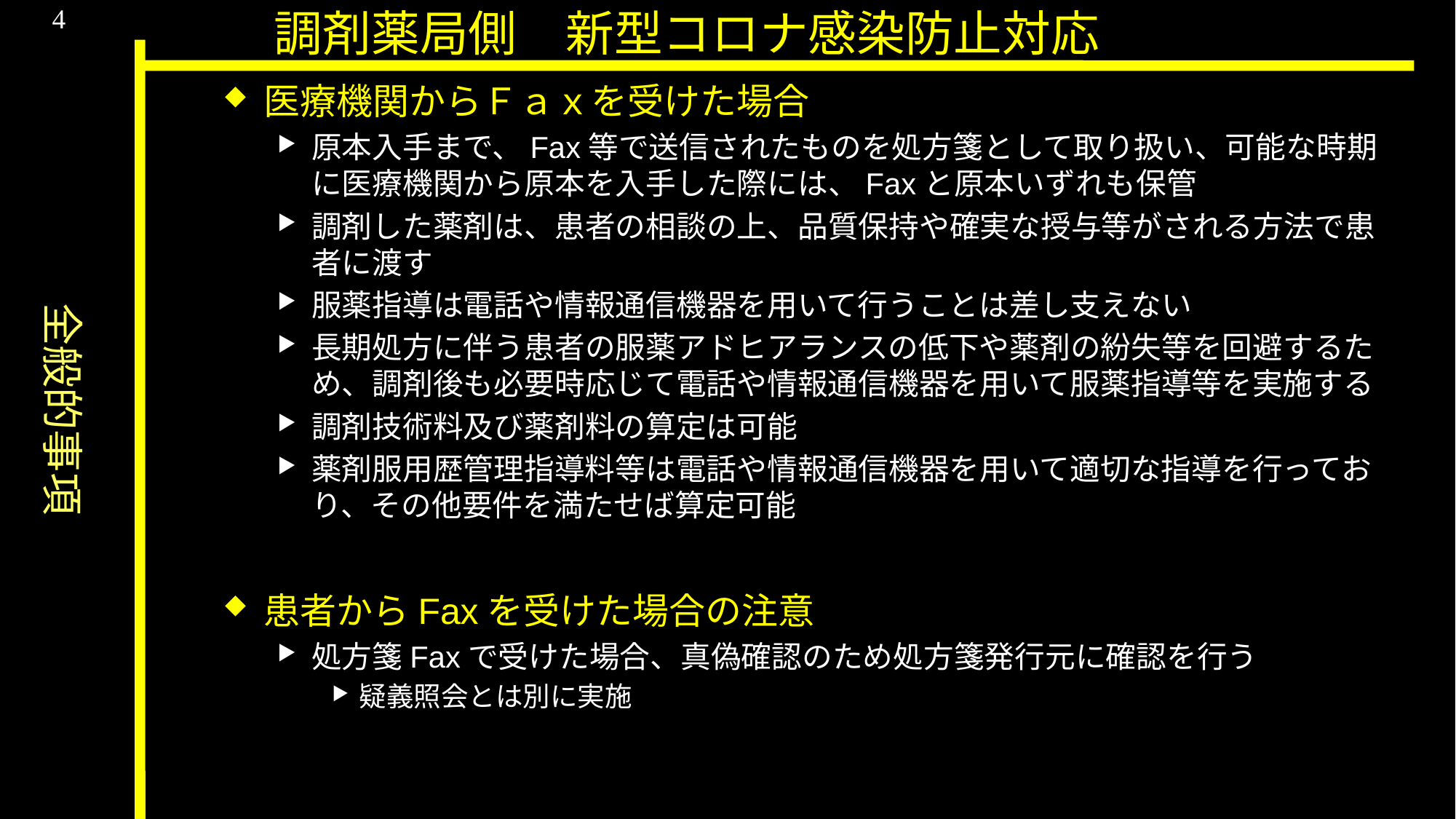

調剤薬局側　新型コロナ感染防止対応
全般的事項
4

医療機関からＦａｘを受けた場合
原本入手まで、Fax等で送信されたものを処方箋として取り扱い、可能な時期に医療機関から原本を入手した際には、Faxと原本いずれも保管
調剤した薬剤は、患者の相談の上、品質保持や確実な授与等がされる方法で患者に渡す
服薬指導は電話や情報通信機器を用いて行うことは差し支えない
長期処方に伴う患者の服薬アドヒアランスの低下や薬剤の紛失等を回避するため、調剤後も必要時応じて電話や情報通信機器を用いて服薬指導等を実施する
調剤技術料及び薬剤料の算定は可能
薬剤服用歴管理指導料等は電話や情報通信機器を用いて適切な指導を行っており、その他要件を満たせば算定可能

患者からFaxを受けた場合の注意
処方箋Faxで受けた場合、真偽確認のため処方箋発行元に確認を行う
疑義照会とは別に実施